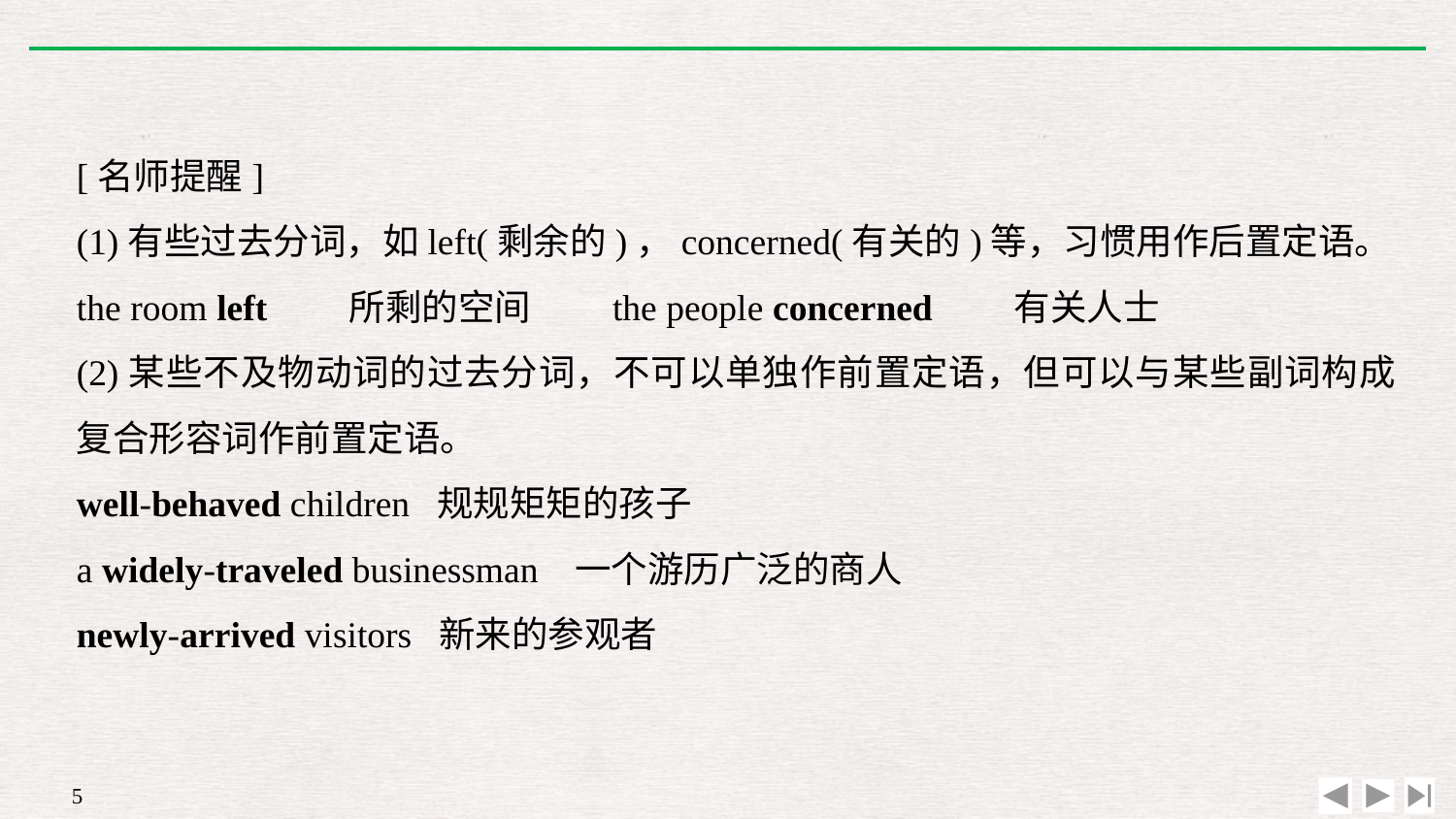

[名师提醒]
(1)有些过去分词，如left(剩余的)，concerned(有关的)等，习惯用作后置定语。
the room left　　所剩的空间　　the people concerned　　有关人士
(2)某些不及物动词的过去分词，不可以单独作前置定语，但可以与某些副词构成复合形容词作前置定语。
well-behaved children  规规矩矩的孩子
a widely-traveled businessman   一个游历广泛的商人
newly-arrived visitors  新来的参观者